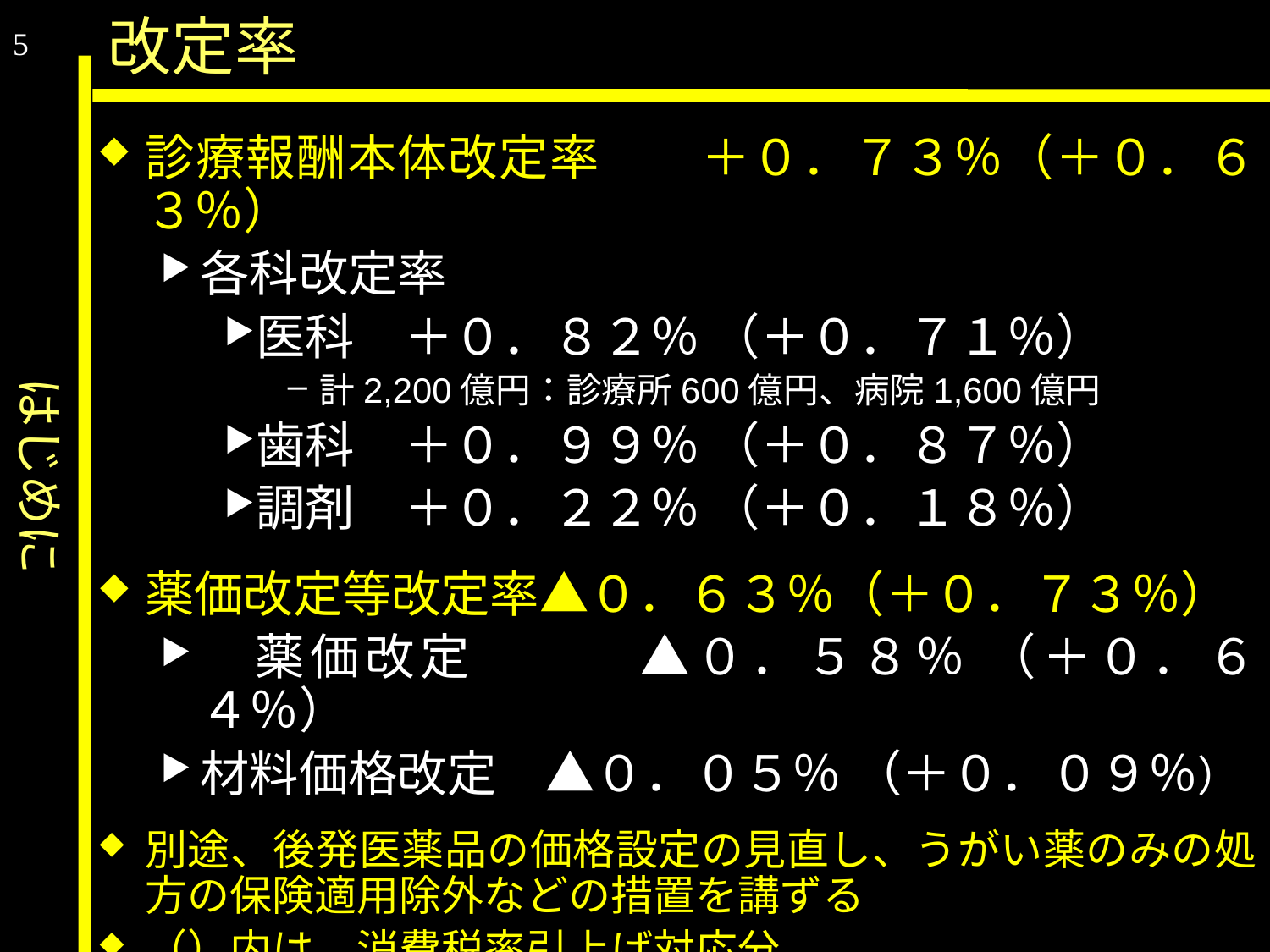

はじめに
改定率
5

診療報酬本体改定率　　＋０．７３％（＋０．６３％）
各科改定率
医科　＋０．８２％ （＋０．７１％）
計2,200億円：診療所600億円、病院1,600億円
歯科　＋０．９９％ （＋０．８７％）
調剤　＋０．２２％ （＋０．１８％）

薬価改定等改定率▲０．６３％（＋０．７３％）
　薬価改定　　　▲０．５８％ （＋０．６４％）
材料価格改定　▲０．０５％ （＋０．０９％）

別途、後発医薬品の価格設定の見直し、うがい薬のみの処方の保険適用除外などの措置を講ずる
（）内は、消費税率引上げ対応分
別途９０４億円の基金を用意